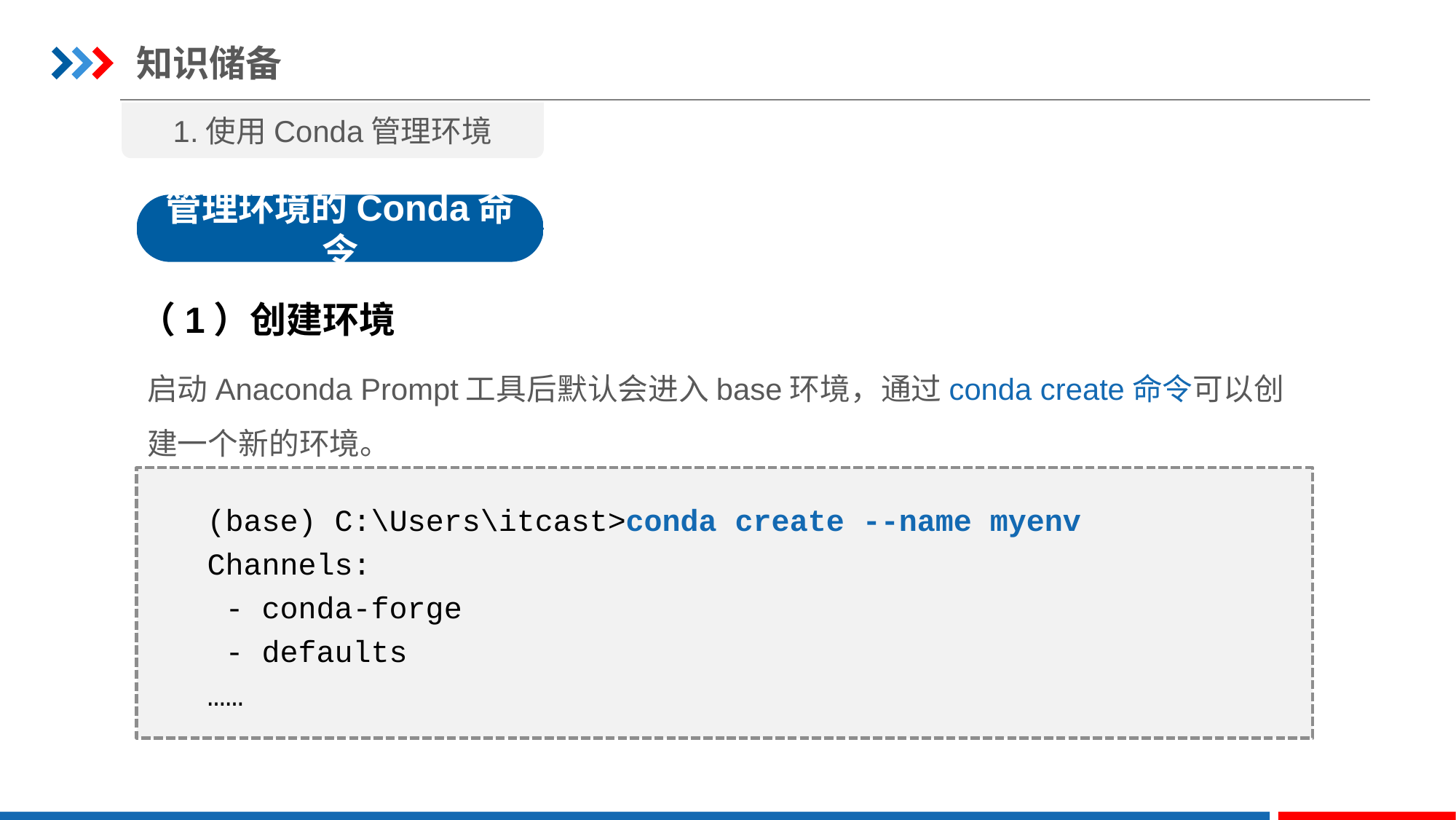

知识储备

1.使用Conda管理环境
管理环境的Conda命令
（1）创建环境
启动Anaconda Prompt工具后默认会进入base环境，通过conda create命令可以创建一个新的环境。

(base) C:\Users\itcast>conda create --name myenv
Channels:
 - conda-forge
 - defaults
……